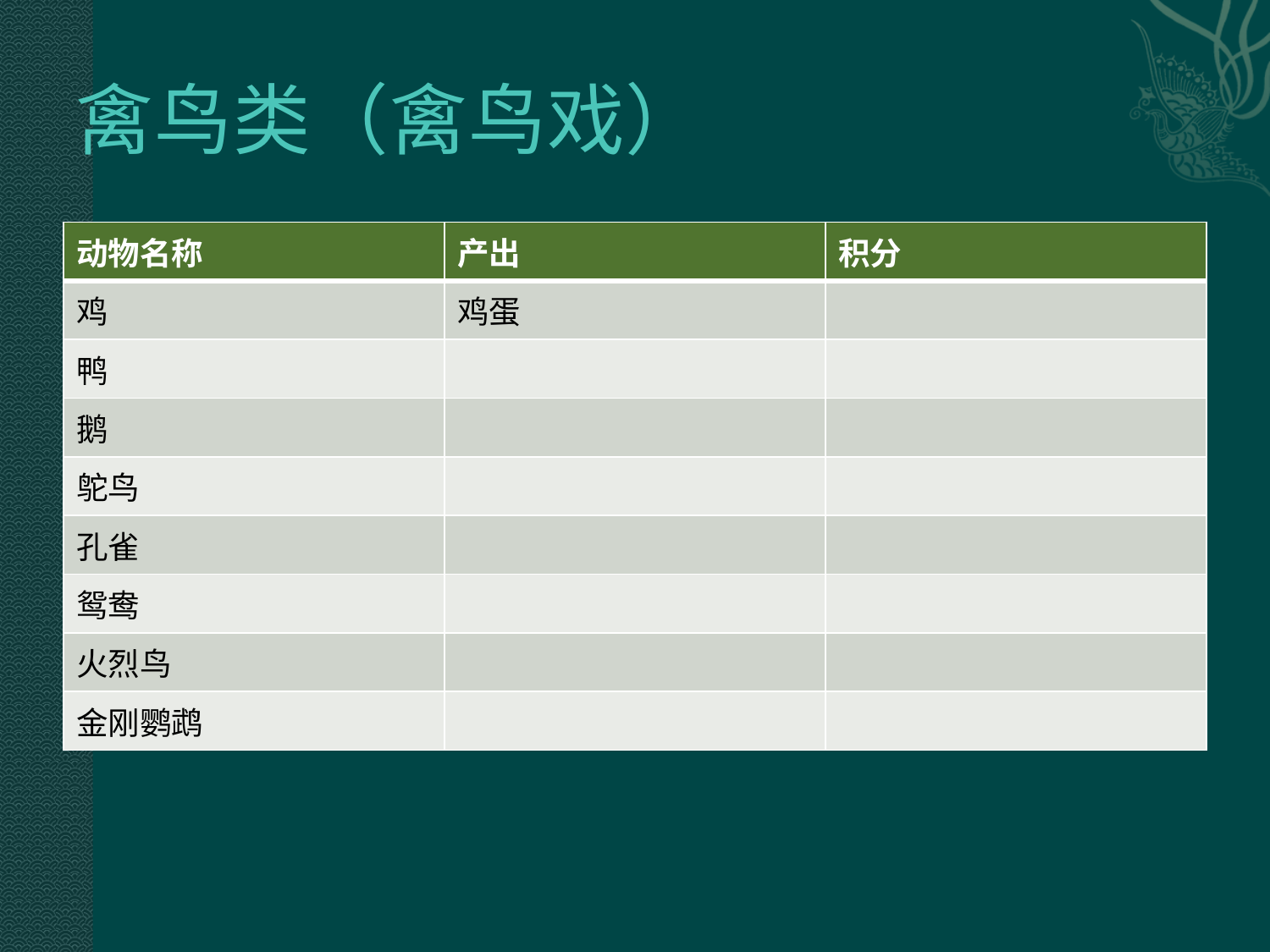

# 禽鸟类（禽鸟戏）
| 动物名称 | 产出 | 积分 |
| --- | --- | --- |
| 鸡 | 鸡蛋 |  |
| 鸭 |  |  |
| 鹅 |  |  |
| 鸵鸟 |  |  |
| 孔雀 |  |  |
| 鸳鸯 |  |  |
| 火烈鸟 |  |  |
| 金刚鹦鹉 |  |  |